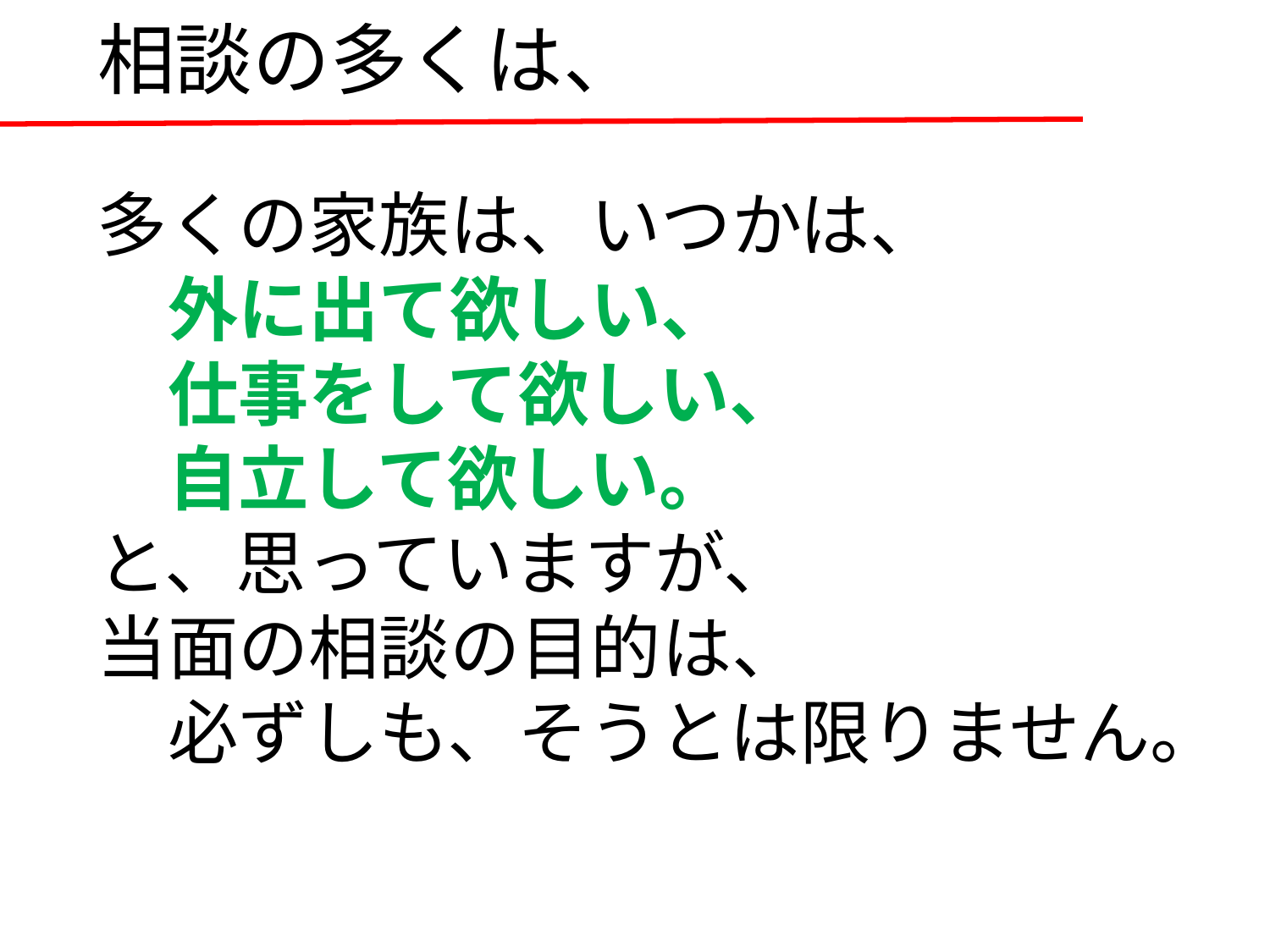

相談の多くは、
多くの家族は、いつかは、
　外に出て欲しい、
　仕事をして欲しい、
　自立して欲しい。
と、思っていますが、
当面の相談の目的は、
　必ずしも、そうとは限りません。